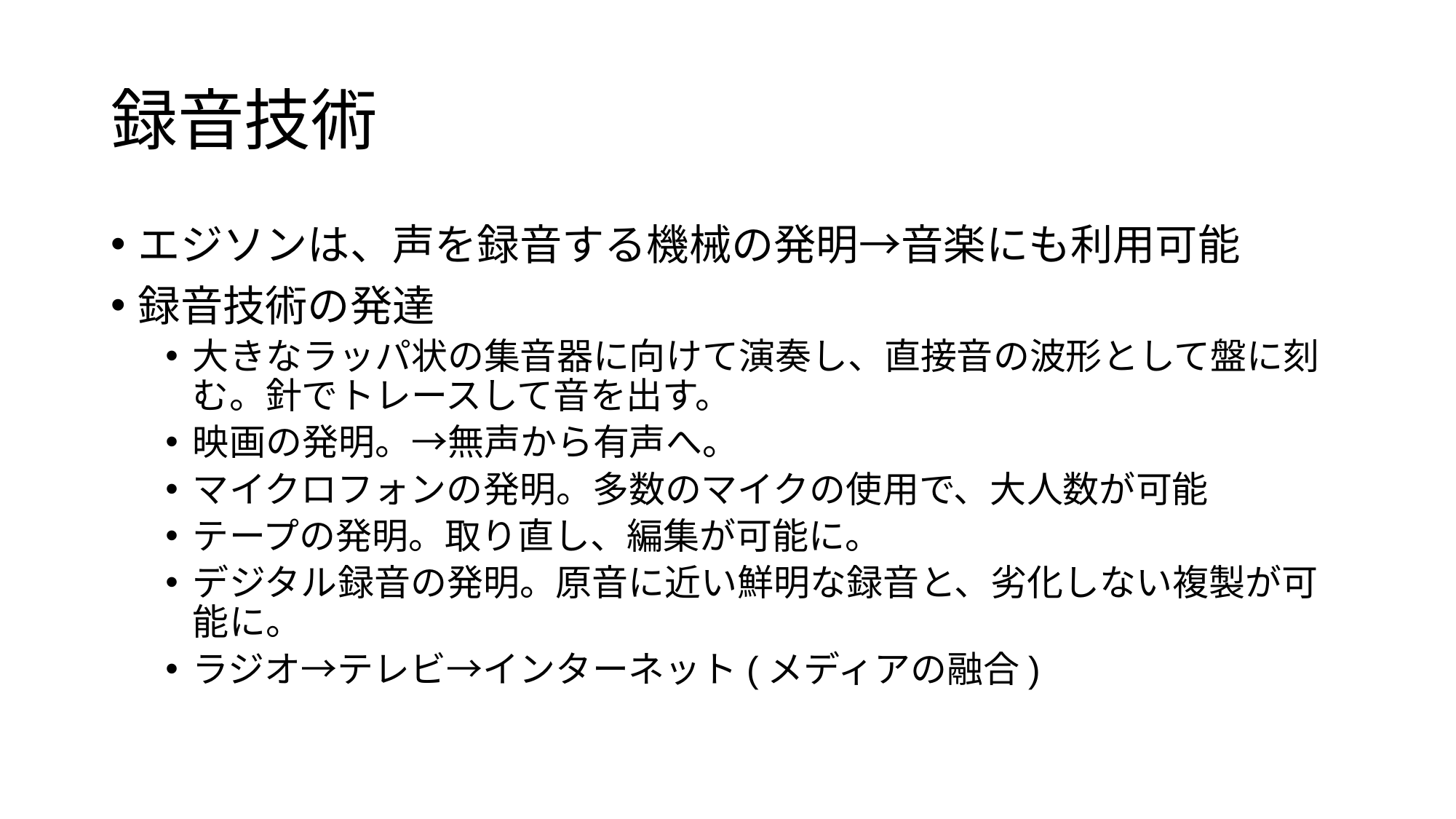

# 録音技術
エジソンは、声を録音する機械の発明→音楽にも利用可能
録音技術の発達
大きなラッパ状の集音器に向けて演奏し、直接音の波形として盤に刻む。針でトレースして音を出す。
映画の発明。→無声から有声へ。
マイクロフォンの発明。多数のマイクの使用で、大人数が可能
テープの発明。取り直し、編集が可能に。
デジタル録音の発明。原音に近い鮮明な録音と、劣化しない複製が可能に。
ラジオ→テレビ→インターネット(メディアの融合)